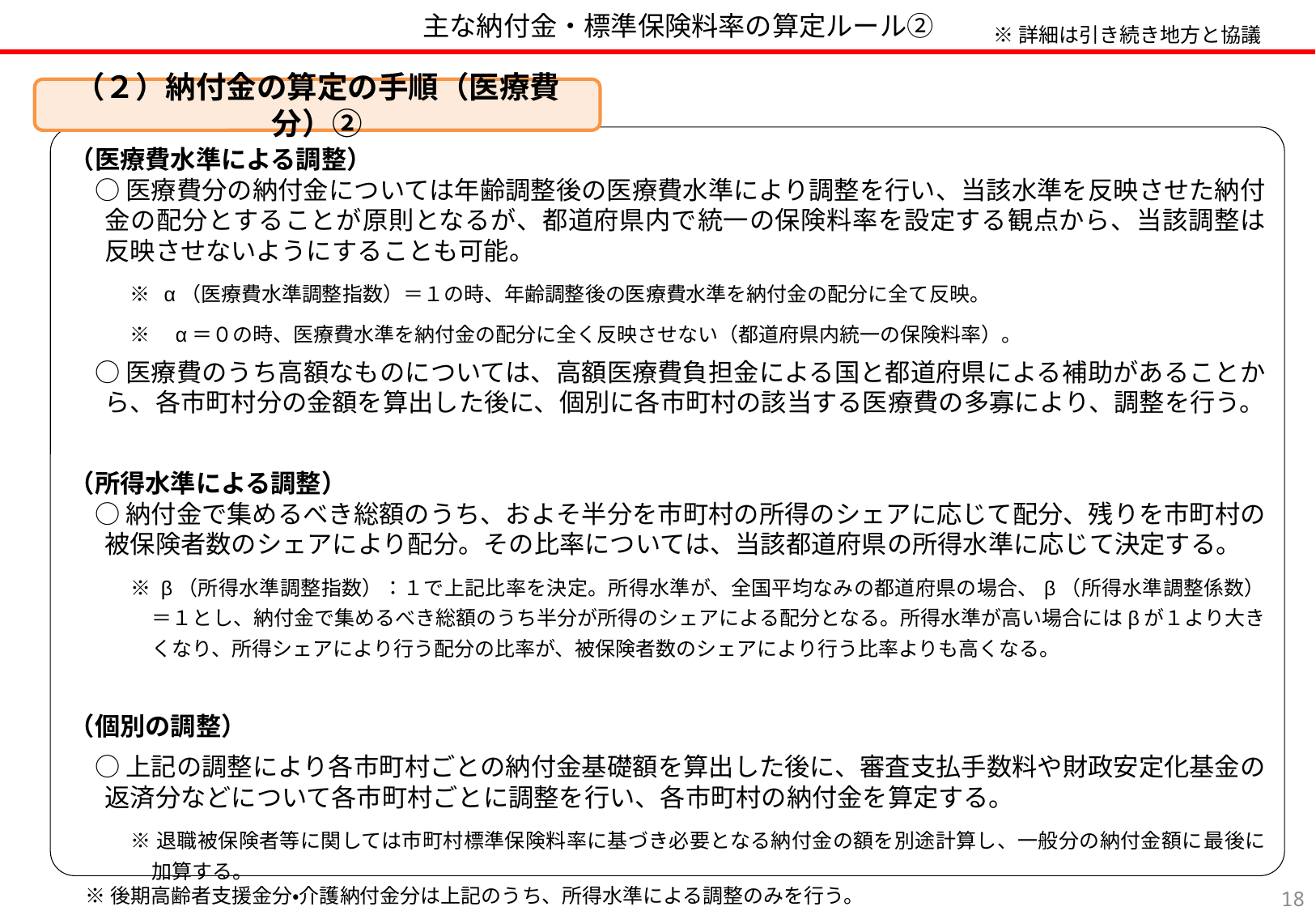

主な納付金・標準保険料率の算定ルール②
※詳細は引き続き地方と協議
（２）納付金の算定の手順（医療費分）②
（医療費水準による調整）
　○ 医療費分の納付金については年齢調整後の医療費水準により調整を行い、当該水準を反映させた納付金の配分とすることが原則となるが、都道府県内で統一の保険料率を設定する観点から、当該調整は反映させないようにすることも可能。
　　　※  α（医療費水準調整指数）＝１の時、年齢調整後の医療費水準を納付金の配分に全て反映。
　　　※　α＝０の時、医療費水準を納付金の配分に全く反映させない（都道府県内統一の保険料率）。
　○ 医療費のうち高額なものについては、高額医療費負担金による国と都道府県による補助があることから、各市町村分の金額を算出した後に、個別に各市町村の該当する医療費の多寡により、調整を行う。

（所得水準による調整）
　○ 納付金で集めるべき総額のうち、およそ半分を市町村の所得のシェアに応じて配分、残りを市町村の被保険者数のシェアにより配分。その比率については、当該都道府県の所得水準に応じて決定する。
　　　※ β（所得水準調整指数）：１で上記比率を決定。所得水準が、全国平均なみの都道府県の場合、β（所得水準調整係数）＝１とし、納付金で集めるべき総額のうち半分が所得のシェアによる配分となる。所得水準が高い場合にはβが１より大きくなり、所得シェアにより行う配分の比率が、被保険者数のシェアにより行う比率よりも高くなる。

（個別の調整）
　○ 上記の調整により各市町村ごとの納付金基礎額を算出した後に、審査支払手数料や財政安定化基金の返済分などについて各市町村ごとに調整を行い、各市町村の納付金を算定する。
　　　※ 退職被保険者等に関しては市町村標準保険料率に基づき必要となる納付金の額を別途計算し、一般分の納付金額に最後に加算する。

※後期高齢者支援金分・介護納付金分は上記のうち、所得水準による調整のみを行う。
18